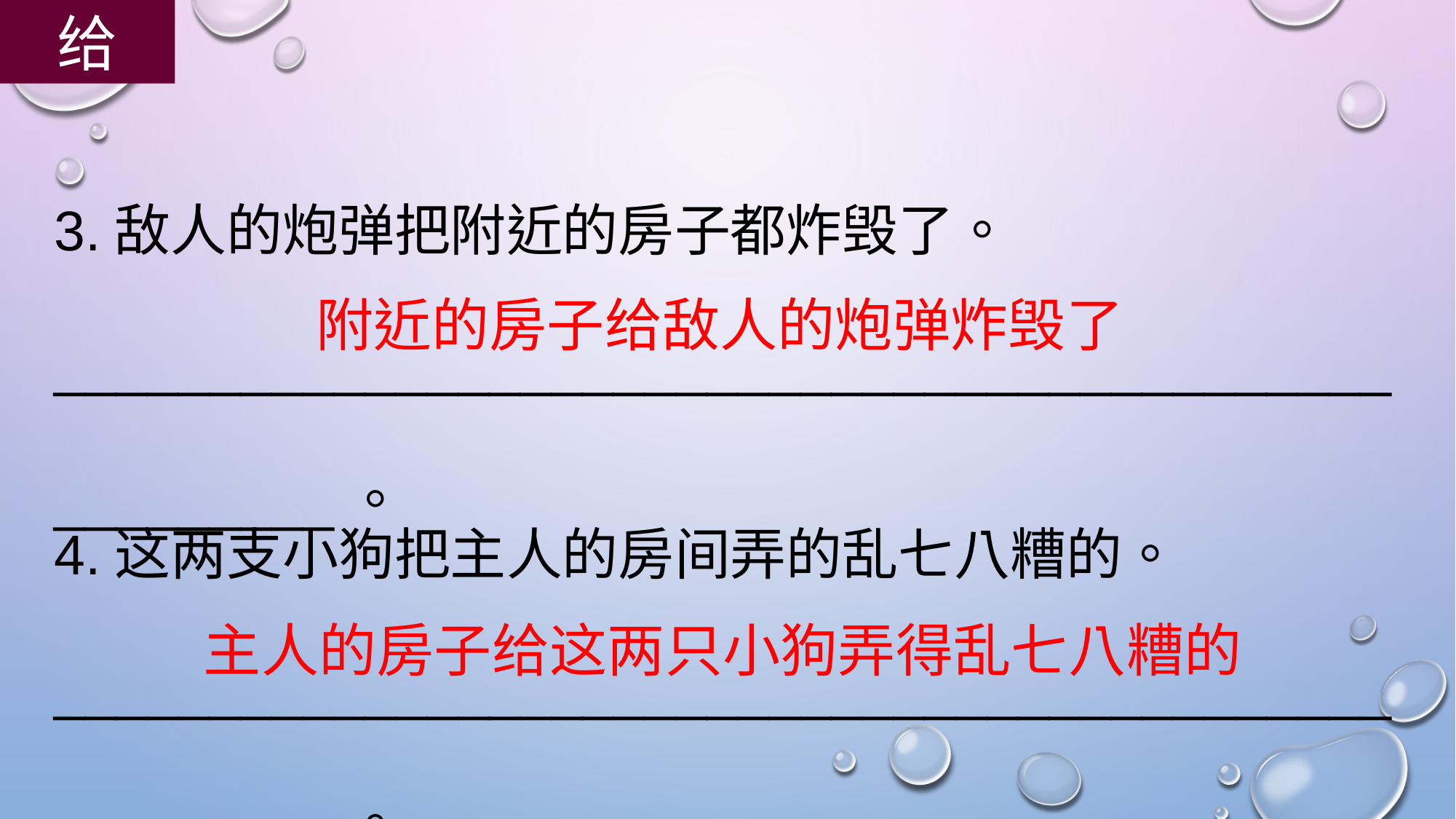

给
3.敌人的炮弹把附近的房子都炸毁了。
____________________________________________________。
附近的房子给敌人的炮弹炸毁了
4.这两支小狗把主人的房间弄的乱七八糟的。
____________________________________________________。
主人的房子给这两只小狗弄得乱七八糟的